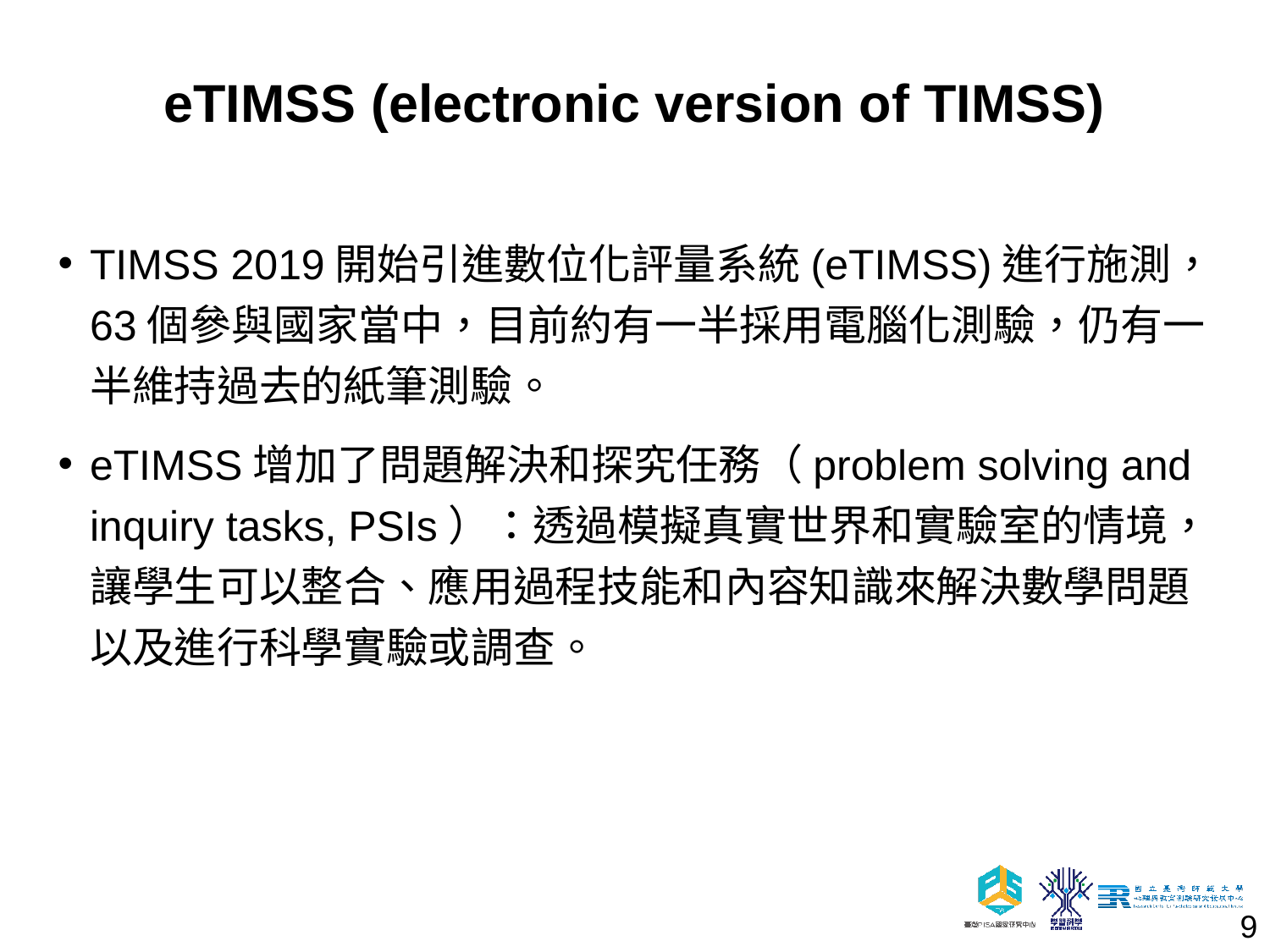

# eTIMSS (electronic version of TIMSS)
TIMSS 2019開始引進數位化評量系統(eTIMSS)進行施測，63個參與國家當中，目前約有一半採用電腦化測驗，仍有一半維持過去的紙筆測驗。
eTIMSS增加了問題解決和探究任務（problem solving and inquiry tasks, PSIs）：透過模擬真實世界和實驗室的情境，讓學生可以整合、應用過程技能和內容知識來解決數學問題以及進行科學實驗或調查。
9